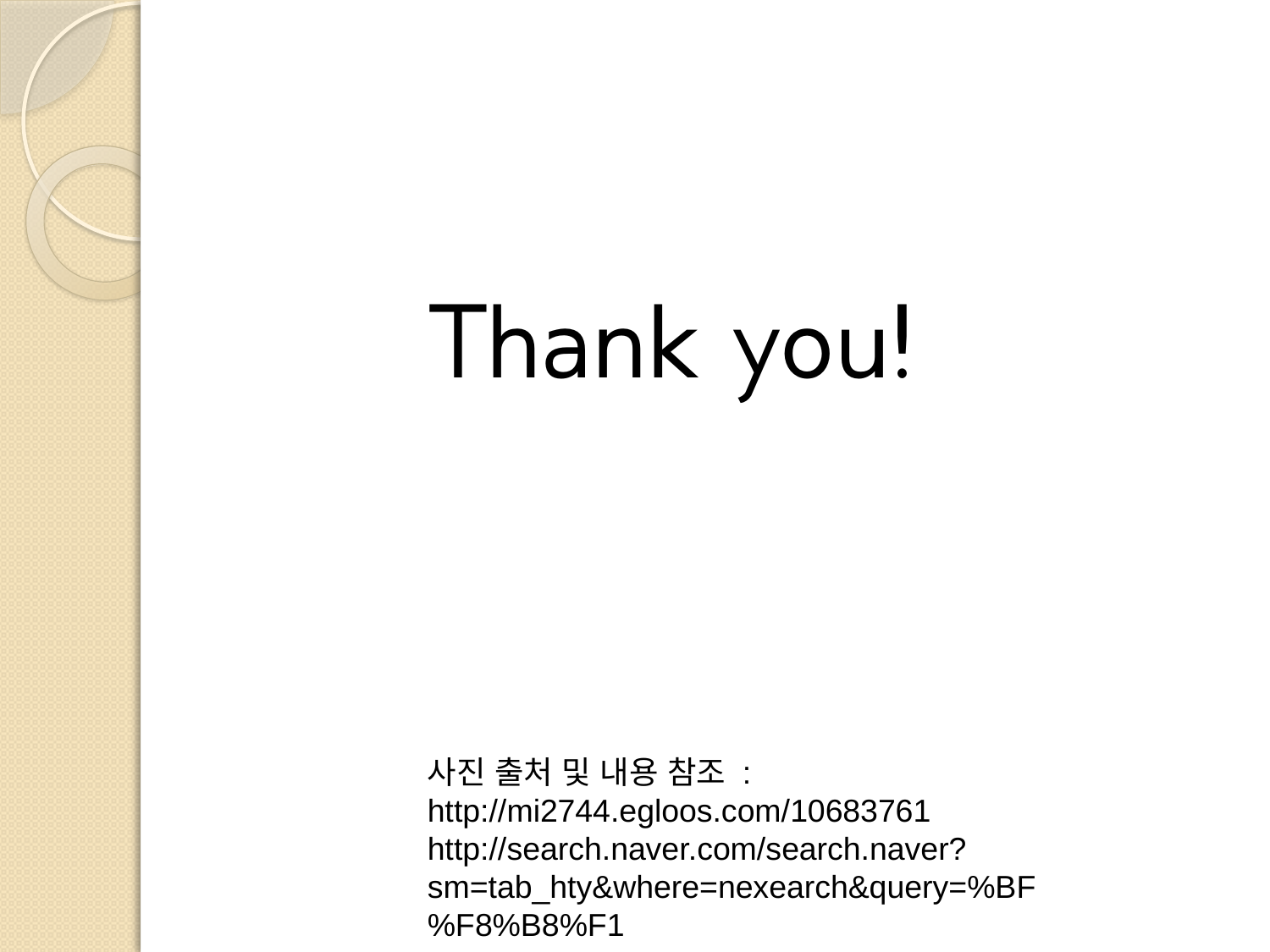

Thank you!
사진 출처 및 내용 참조 :
http://mi2744.egloos.com/10683761
http://search.naver.com/search.naver?sm=tab_hty&where=nexearch&query=%BF%F8%B8%F1